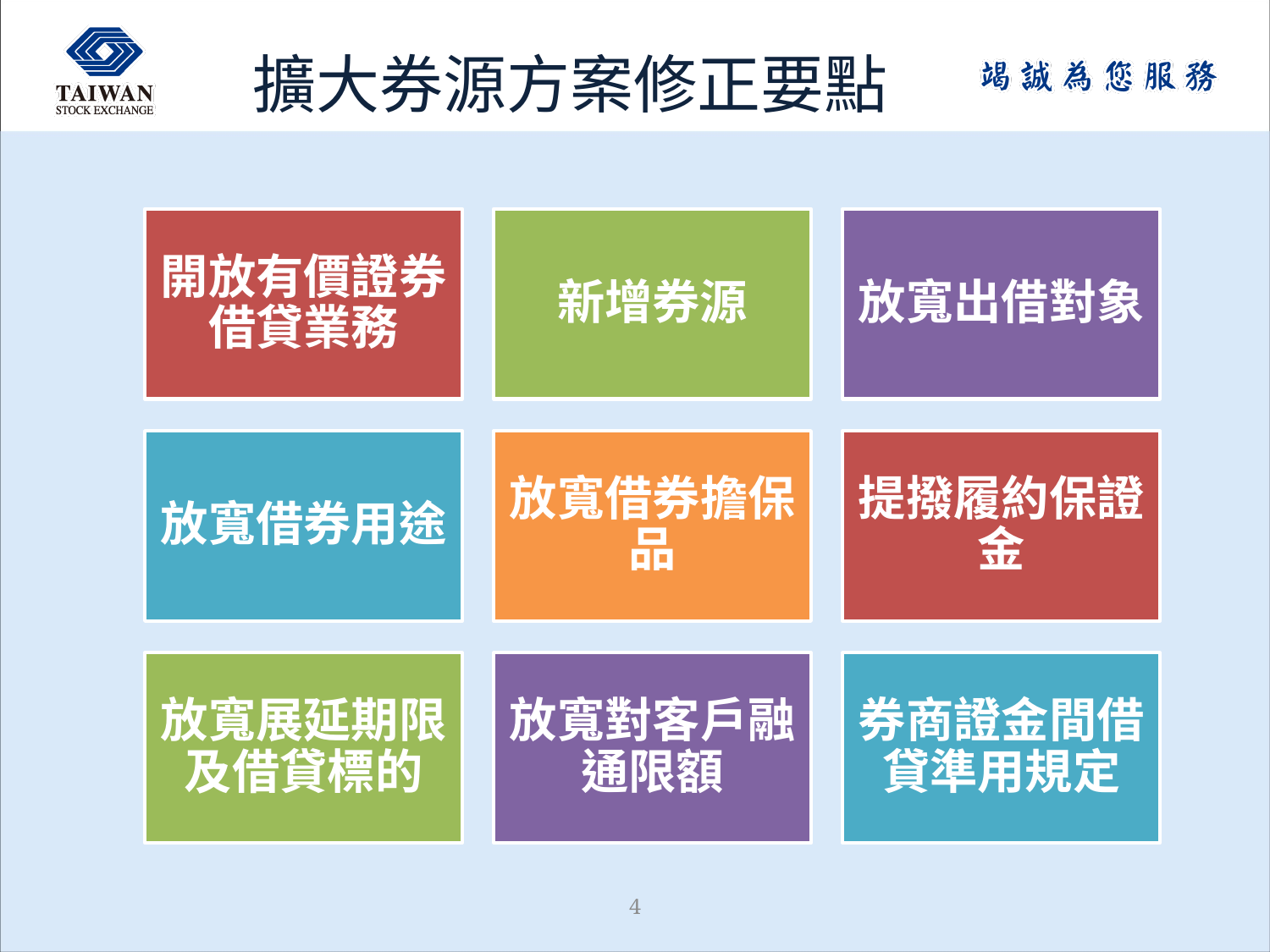

# 擴大券源方案修正要點
開放有價證券借貸業務
新增券源
放寬出借對象
放寬借券用途
放寬借券擔保品
提撥履約保證金
放寬展延期限及借貸標的
放寬對客戶融通限額
券商證金間借貸準用規定
4